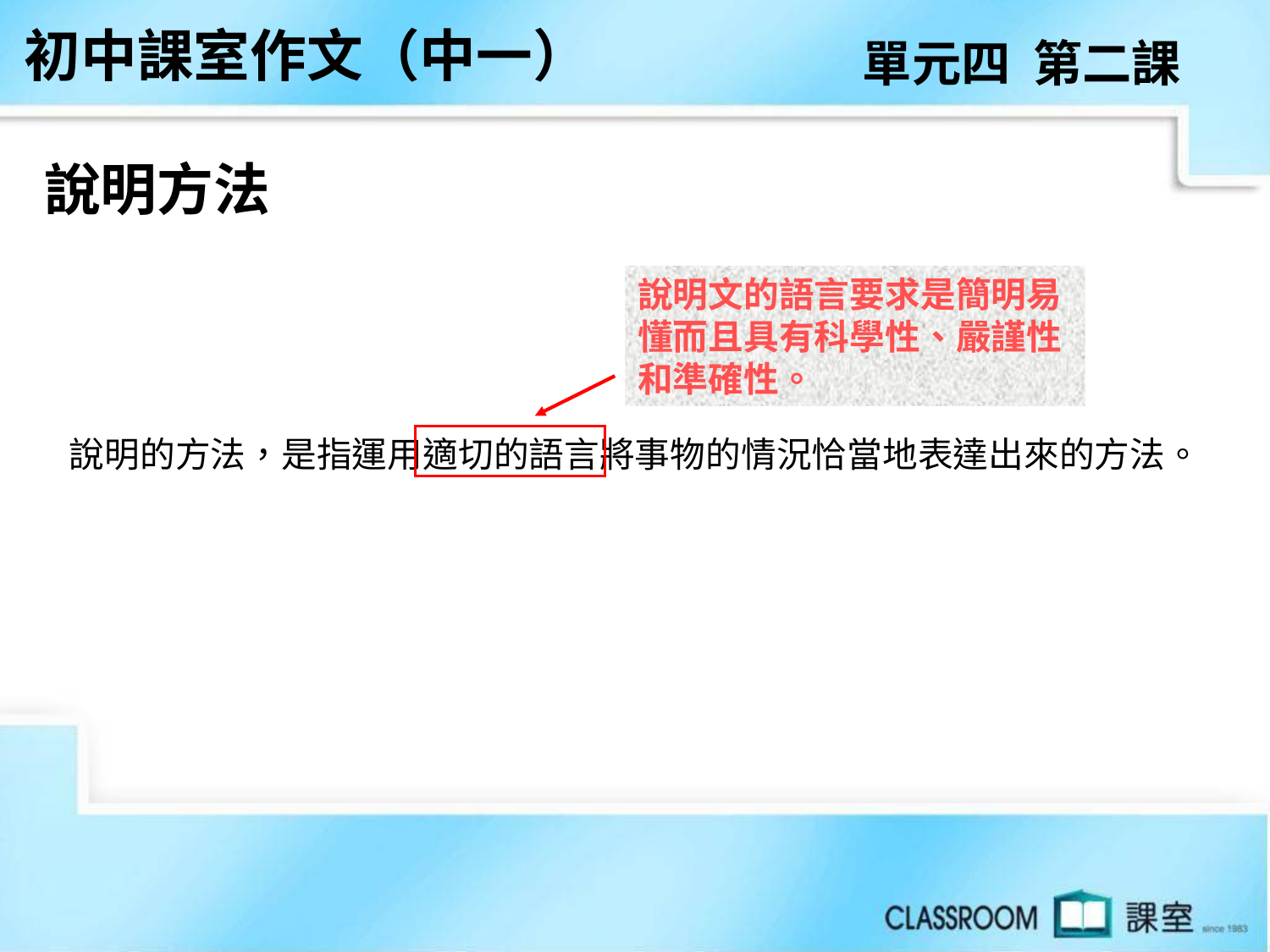

初中課室作文（中一）
單元四  第二課
說明方法
說明文的語言要求是簡明易懂而且具有科學性、嚴謹性和準確性。

說明的方法，是指運用適切的語言將事物的情況恰當地表達出來的方法。